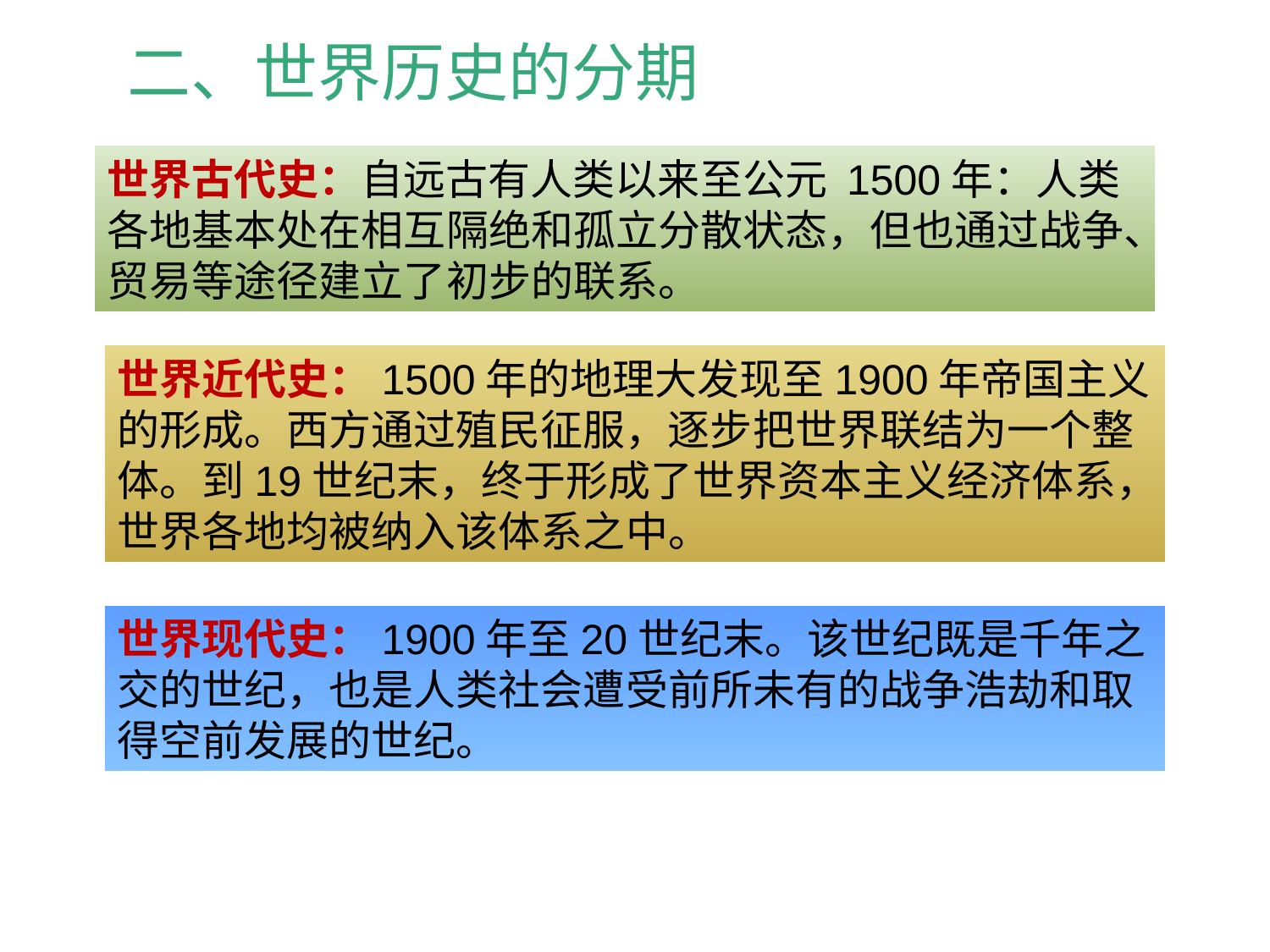

二、世界历史的分期
世界古代史：自远古有人类以来至公元 1500年：人类各地基本处在相互隔绝和孤立分散状态，但也通过战争、贸易等途径建立了初步的联系。
世界近代史：1500年的地理大发现至1900年帝国主义的形成。西方通过殖民征服，逐步把世界联结为一个整体。到19世纪末，终于形成了世界资本主义经济体系，世界各地均被纳入该体系之中。
世界现代史：1900年至20世纪末。该世纪既是千年之交的世纪，也是人类社会遭受前所未有的战争浩劫和取得空前发展的世纪。